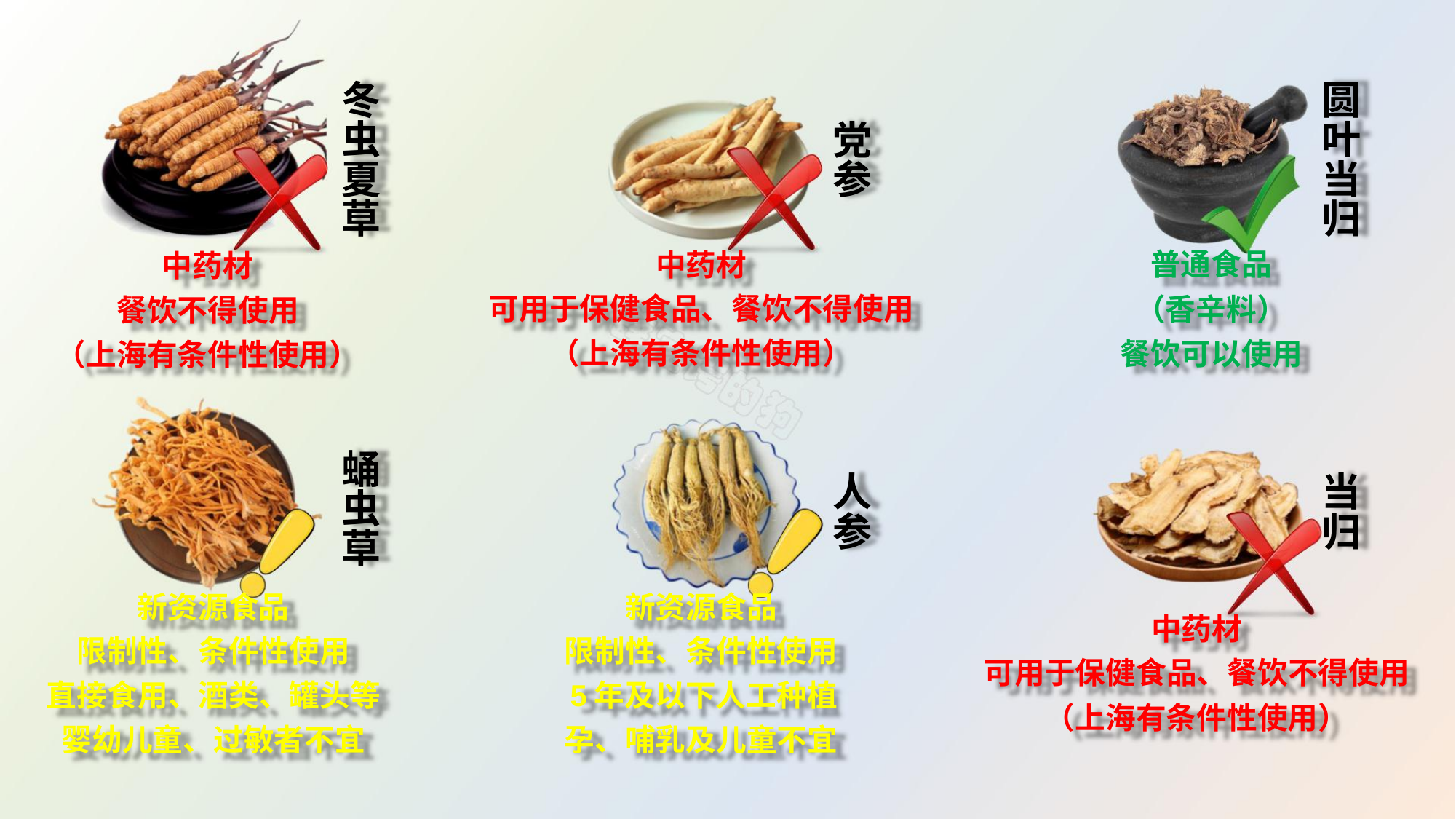

冬
虫
夏
草
圆
叶
当
归
党
参
普通食品
（香辛料）
餐饮可以使用
中药材
中药材
餐饮不得使用
（上海有条件性使用）
可用于保健食品、餐饮不得使用
（上海有条件性使用）
蛹
人
参
当
归
虫
草
新资源食品
新资源食品
中药材
限制性、条件性使用
直接食用、酒类、罐头等
婴幼儿童、过敏者不宜
限制性、条件性使用
5年及以下人工种植
孕、哺乳及儿童不宜
可用于保健食品、餐饮不得使用
（上海有条件性使用）